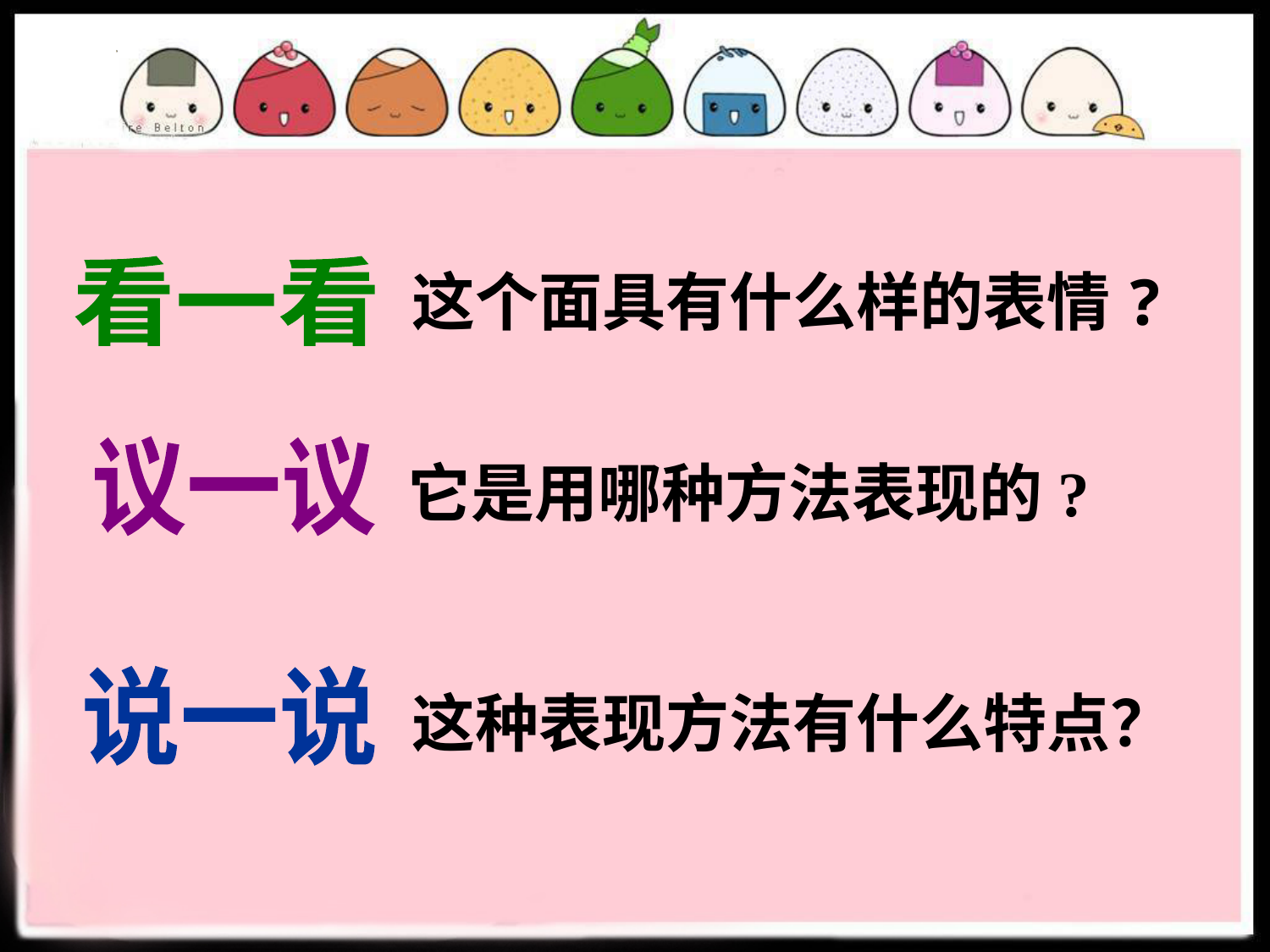

这个面具有什么样的表情?
看一看
议一议
它是用哪种方法表现的?
说一说
这种表现方法有什么特点？